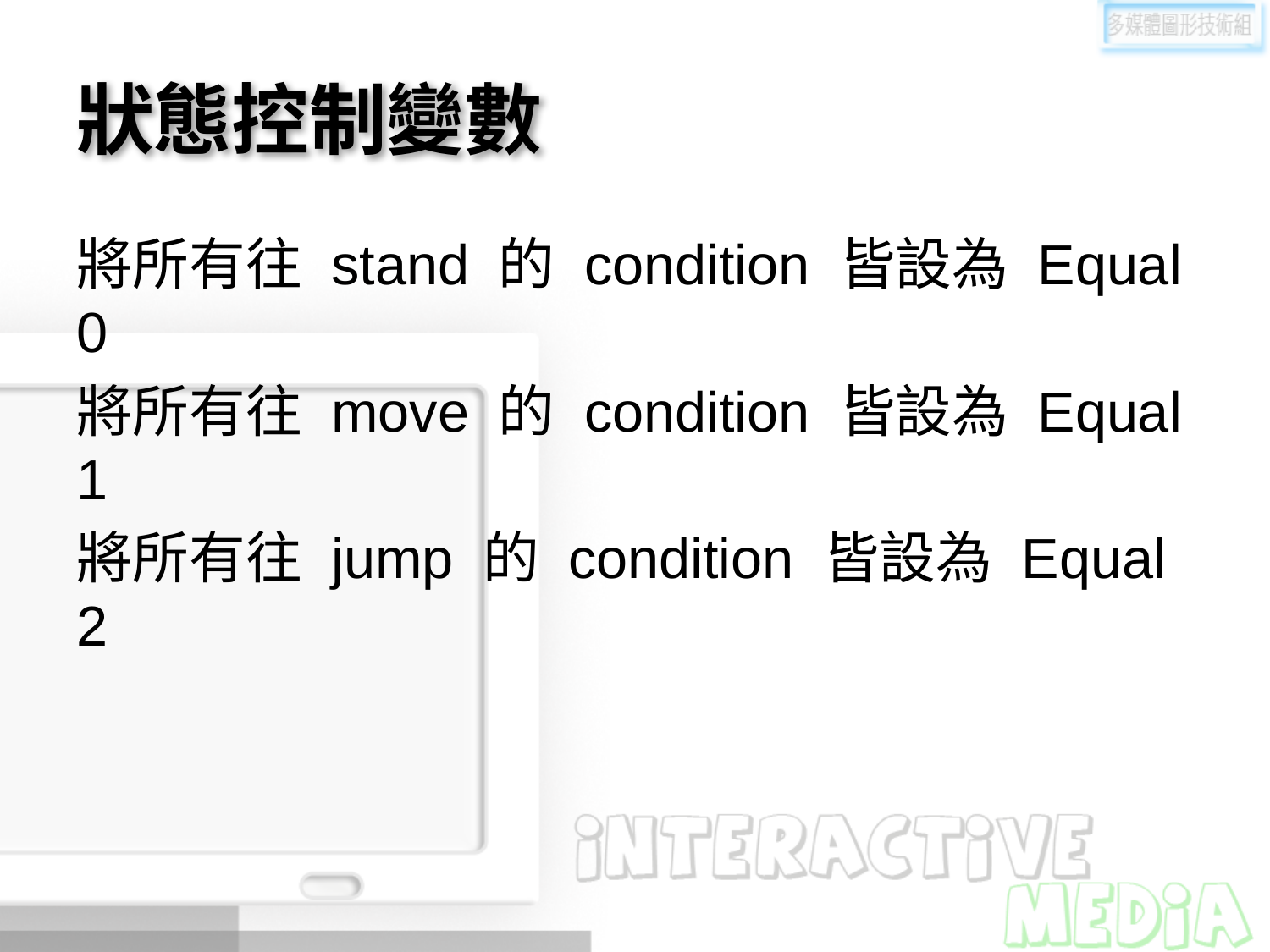

# 狀態控制變數
將所有往 stand 的 condition 皆設為 Equal 0
將所有往 move 的 condition 皆設為 Equal 1
將所有往 jump 的 condition 皆設為 Equal 2